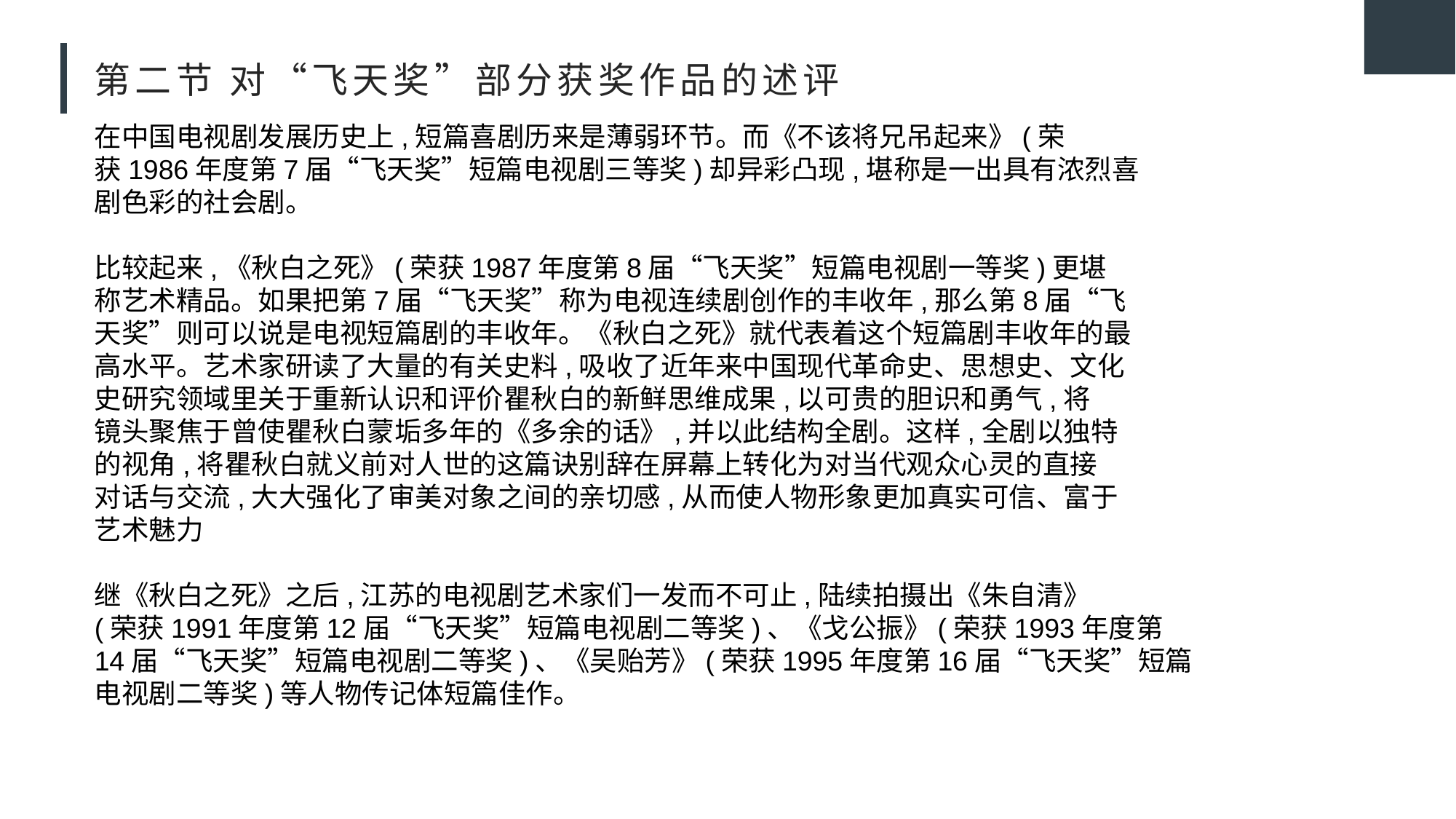

# 第二节 对“飞天奖”部分获奖作品的述评
在中国电视剧发展历史上,短篇喜剧历来是薄弱环节。而《不该将兄吊起来》(荣
获1986年度第7届“飞天奖”短篇电视剧三等奖)却异彩凸现,堪称是一出具有浓烈喜
剧色彩的社会剧。

比较起来,《秋白之死》(荣获1987年度第8届“飞天奖”短篇电视剧一等奖)更堪
称艺术精品。如果把第7届“飞天奖”称为电视连续剧创作的丰收年,那么第8届“飞
天奖”则可以说是电视短篇剧的丰收年。《秋白之死》就代表着这个短篇剧丰收年的最
高水平。艺术家研读了大量的有关史料,吸收了近年来中国现代革命史、思想史、文化
史研究领域里关于重新认识和评价瞿秋白的新鲜思维成果,以可贵的胆识和勇气,将
镜头聚焦于曾使瞿秋白蒙垢多年的《多余的话》,并以此结构全剧。这样,全剧以独特
的视角,将瞿秋白就义前对人世的这篇诀别辞在屏幕上转化为对当代观众心灵的直接
对话与交流,大大强化了审美对象之间的亲切感,从而使人物形象更加真实可信、富于
艺术魅力

继《秋白之死》之后,江苏的电视剧艺术家们一发而不可止,陆续拍摄出《朱自清》
(荣获1991年度第12届“飞天奖”短篇电视剧二等奖)、《戈公振》(荣获1993年度第
14届“飞天奖”短篇电视剧二等奖)、《吴贻芳》(荣获1995年度第16届“飞天奖”短篇
电视剧二等奖)等人物传记体短篇佳作。